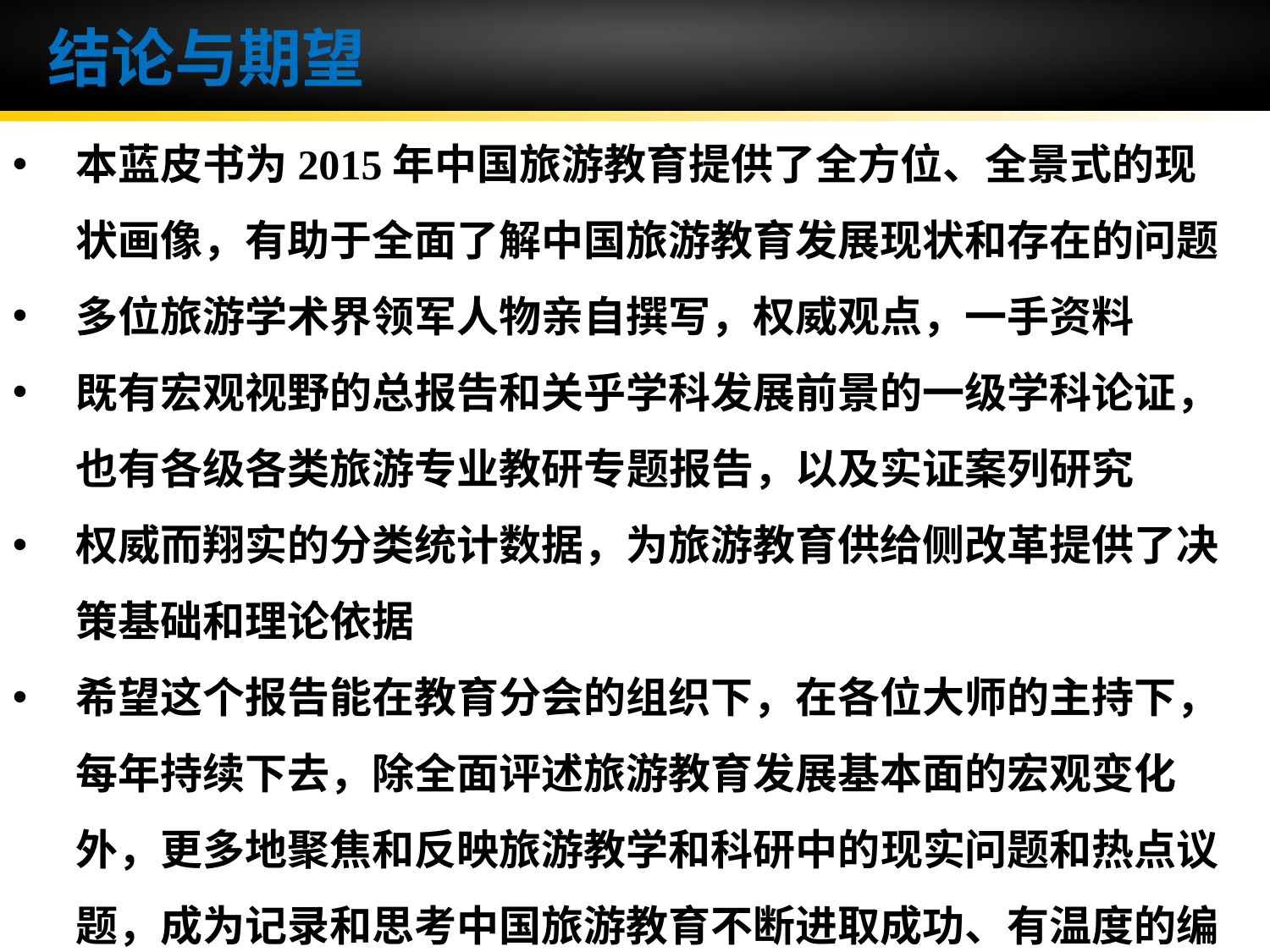

# 结论与期望
本蓝皮书为2015年中国旅游教育提供了全方位、全景式的现状画像，有助于全面了解中国旅游教育发展现状和存在的问题
多位旅游学术界领军人物亲自撰写，权威观点，一手资料
既有宏观视野的总报告和关乎学科发展前景的一级学科论证，也有各级各类旅游专业教研专题报告，以及实证案列研究
权威而翔实的分类统计数据，为旅游教育供给侧改革提供了决策基础和理论依据
希望这个报告能在教育分会的组织下，在各位大师的主持下，每年持续下去，除全面评述旅游教育发展基本面的宏观变化外，更多地聚焦和反映旅游教学和科研中的现实问题和热点议题，成为记录和思考中国旅游教育不断进取成功、有温度的编年史